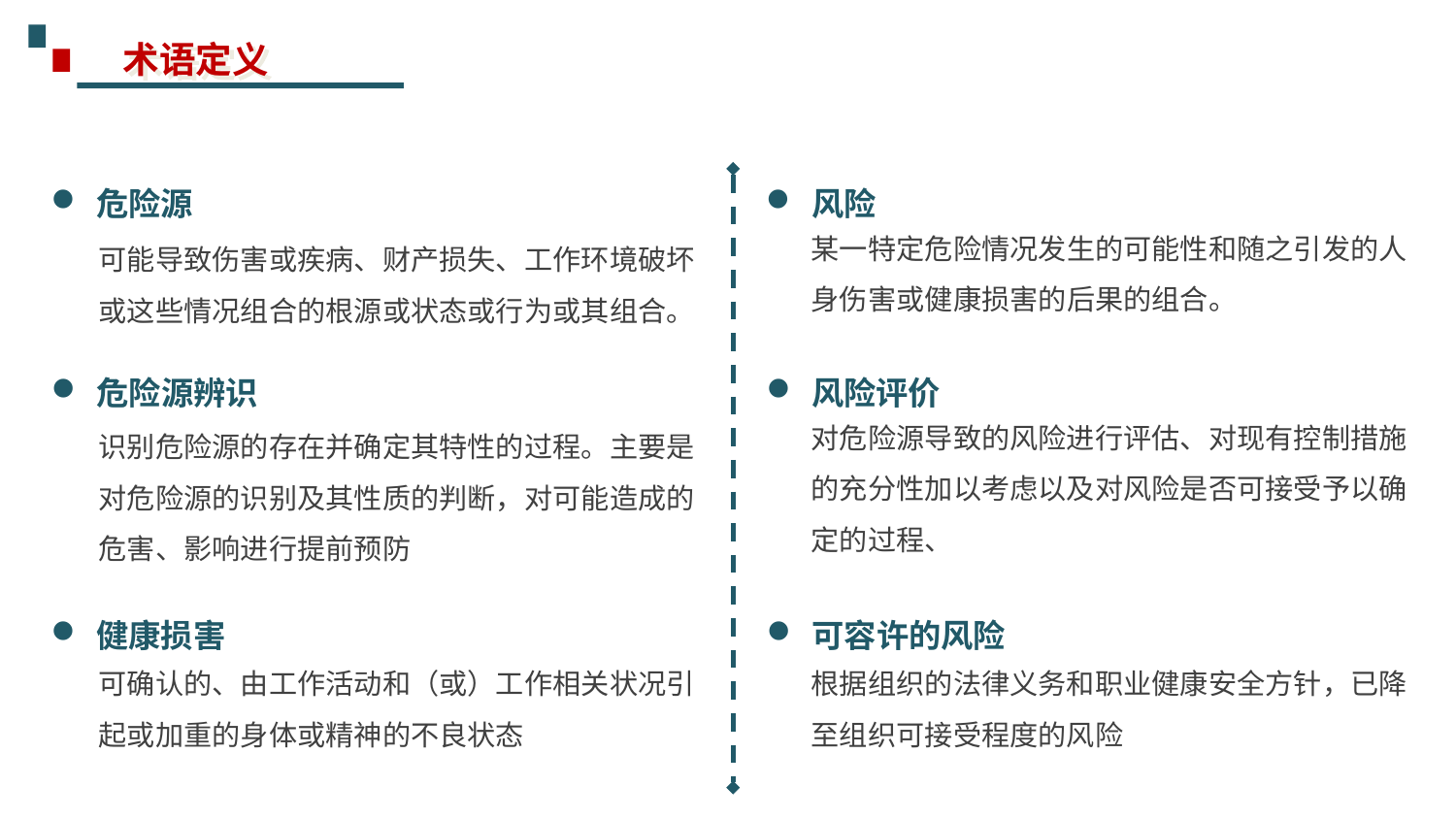

术语定义

危险源
风险
某一特定危险情况发生的可能性和随之引发的人身伤害或健康损害的后果的组合。
可能导致伤害或疾病、财产损失、工作环境破坏或这些情况组合的根源或状态或行为或其组合。
危险源辨识
风险评价
对危险源导致的风险进行评估、对现有控制措施的充分性加以考虑以及对风险是否可接受予以确定的过程、
识别危险源的存在并确定其特性的过程。主要是对危险源的识别及其性质的判断，对可能造成的危害、影响进行提前预防
健康损害
可容许的风险
可确认的、由工作活动和（或）工作相关状况引起或加重的身体或精神的不良状态
根据组织的法律义务和职业健康安全方针，已降至组织可接受程度的风险
5